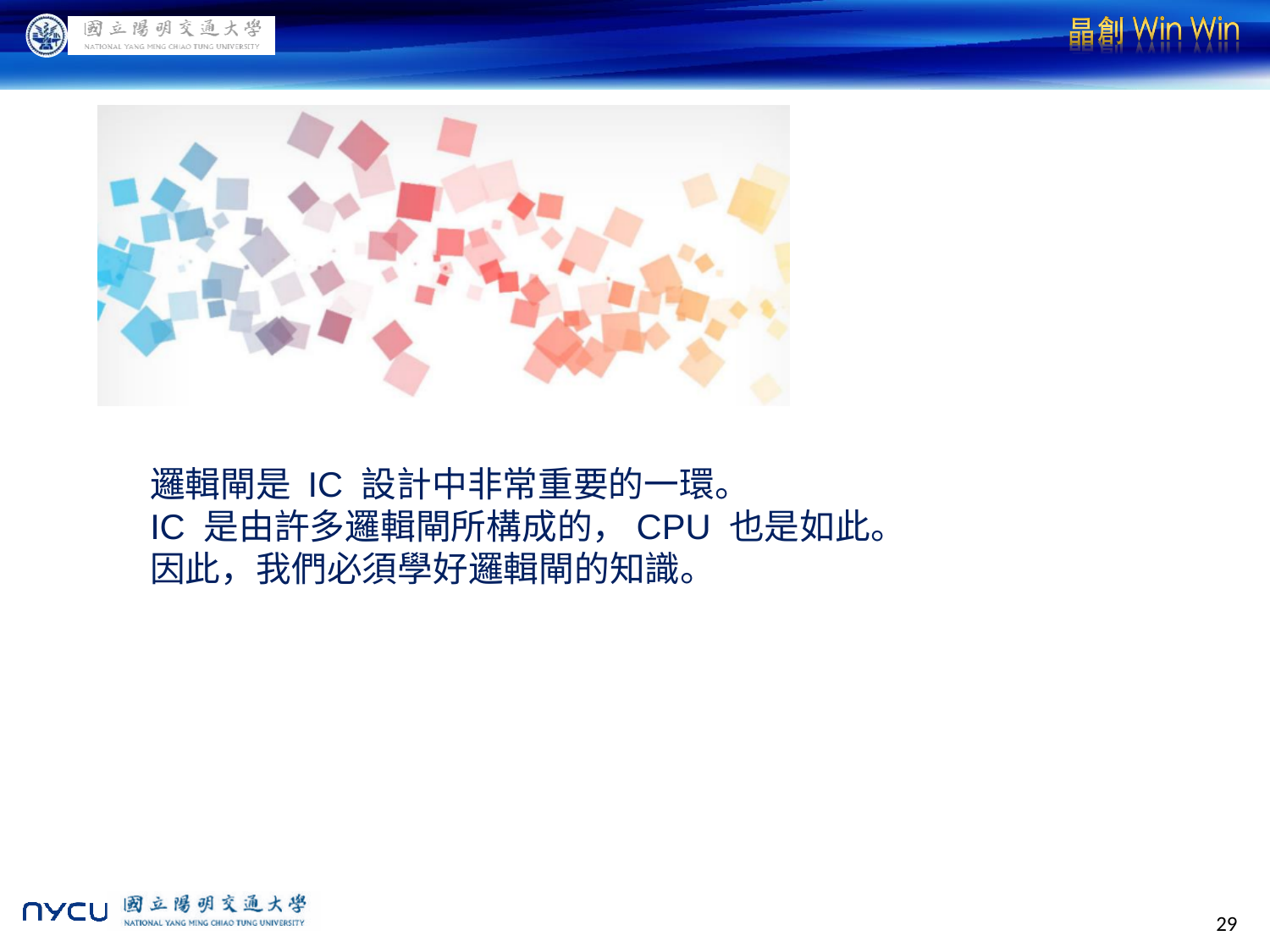

發想

邏輯閘是 IC 設計中非常重要的一環。
IC 是由許多邏輯閘所構成的，CPU 也是如此。
因此，我們必須學好邏輯閘的知識。